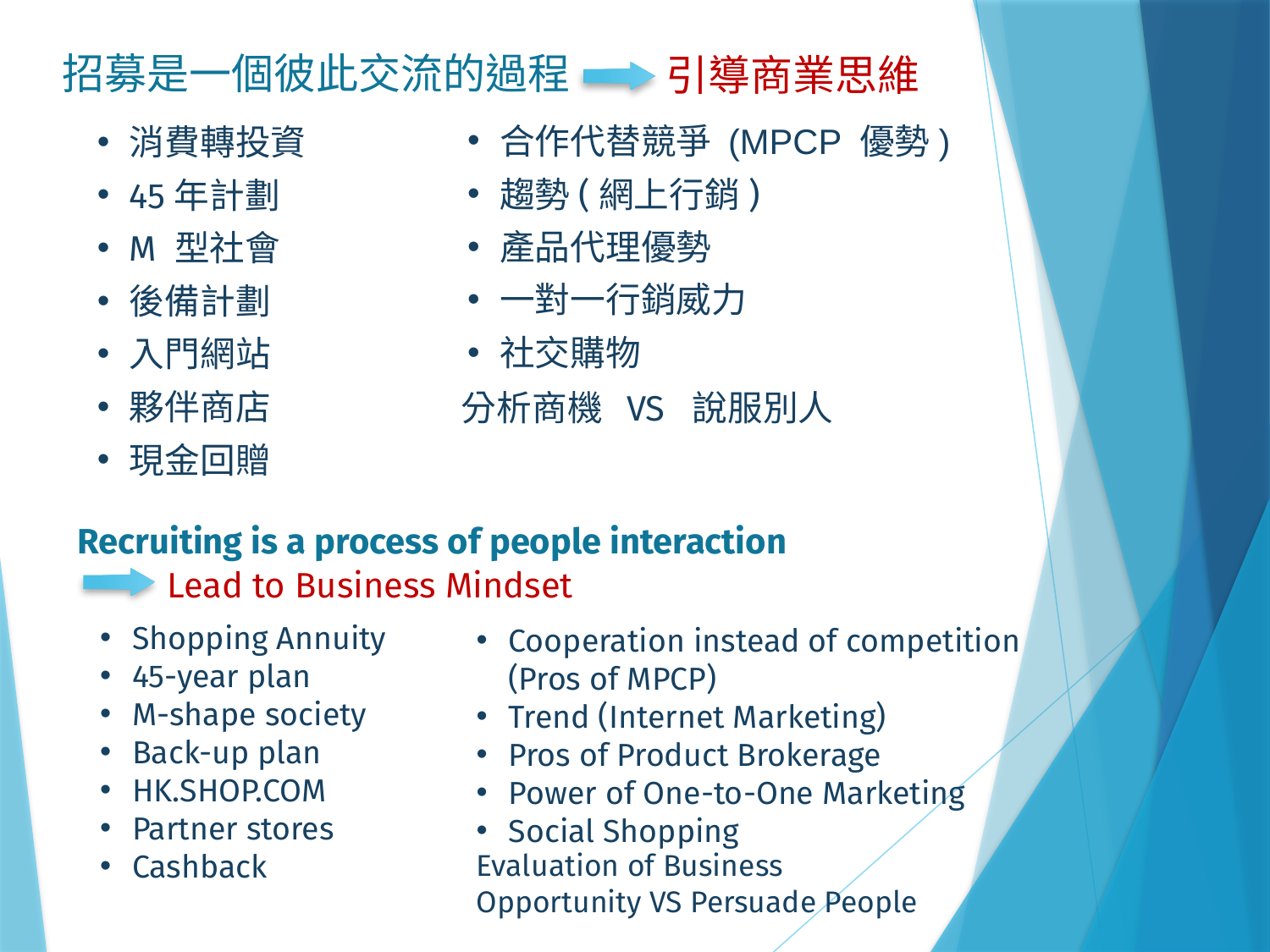

招募是一個彼此交流的過程
引導商業思維
合作代替競爭 (MPCP 優勢)
趨勢(網上行銷)
產品代理優勢
一對一行銷威力
社交購物
消費轉投資
45年計劃
M 型社會
後備計劃
入門網站
夥伴商店
現金回贈
分析商機  VS  說服別人
Recruiting is a process of people interaction

Lead to Business Mindset
Shopping Annuity
45-year plan
M-shape society
Back-up plan
HK.SHOP.COM
Partner stores
Cashback
Cooperation instead of competition
(Pros of MPCP)
Trend (Internet Marketing)
Pros of Product Brokerage
Power of One-to-One Marketing
Social Shopping
Evaluation of Business Opportunity VS Persuade People